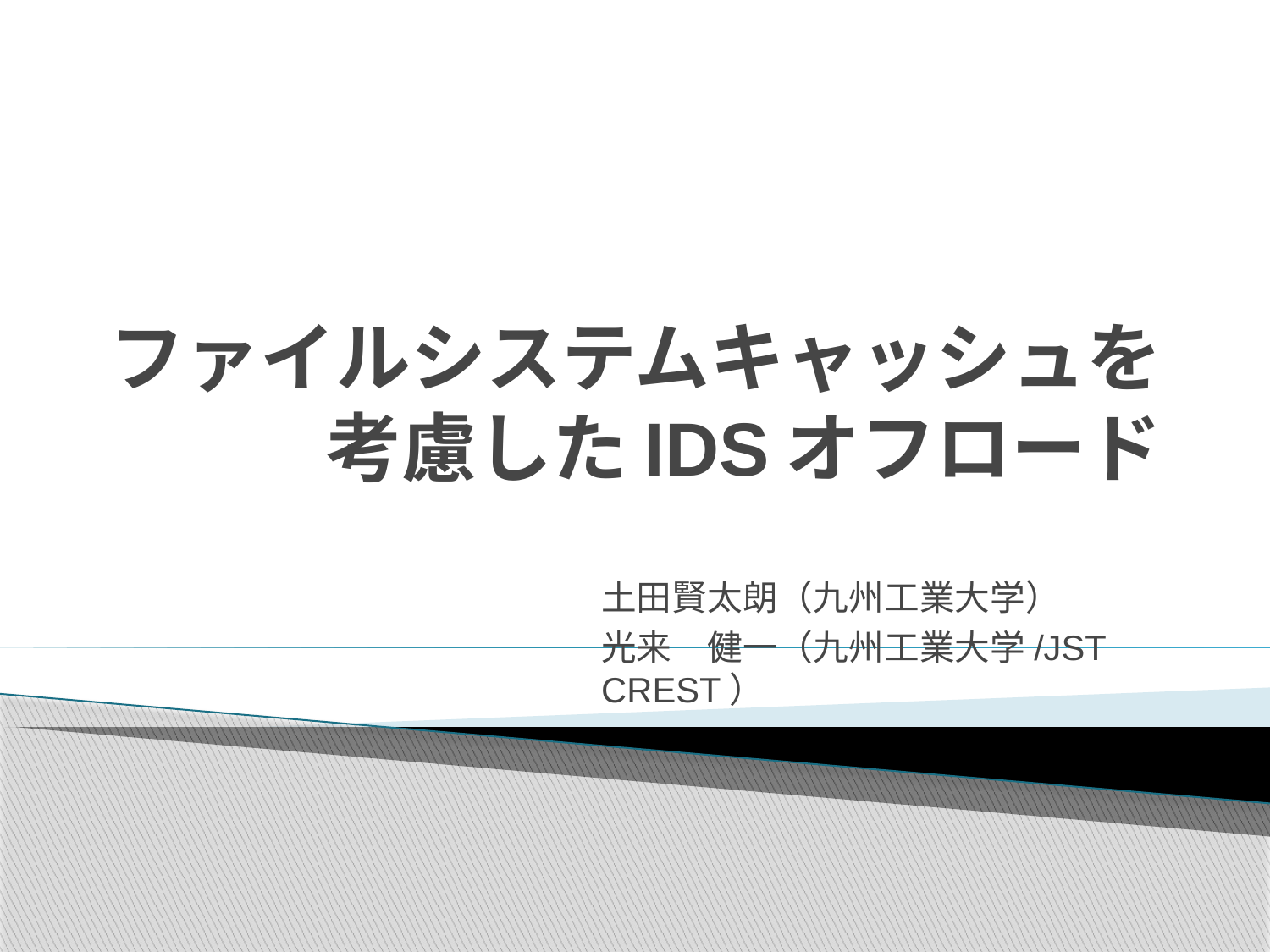

# ファイルシステムキャッシュを 考慮したIDSオフロード
土田賢太朗（九州工業大学）
光来　健一（九州工業大学/JST CREST）